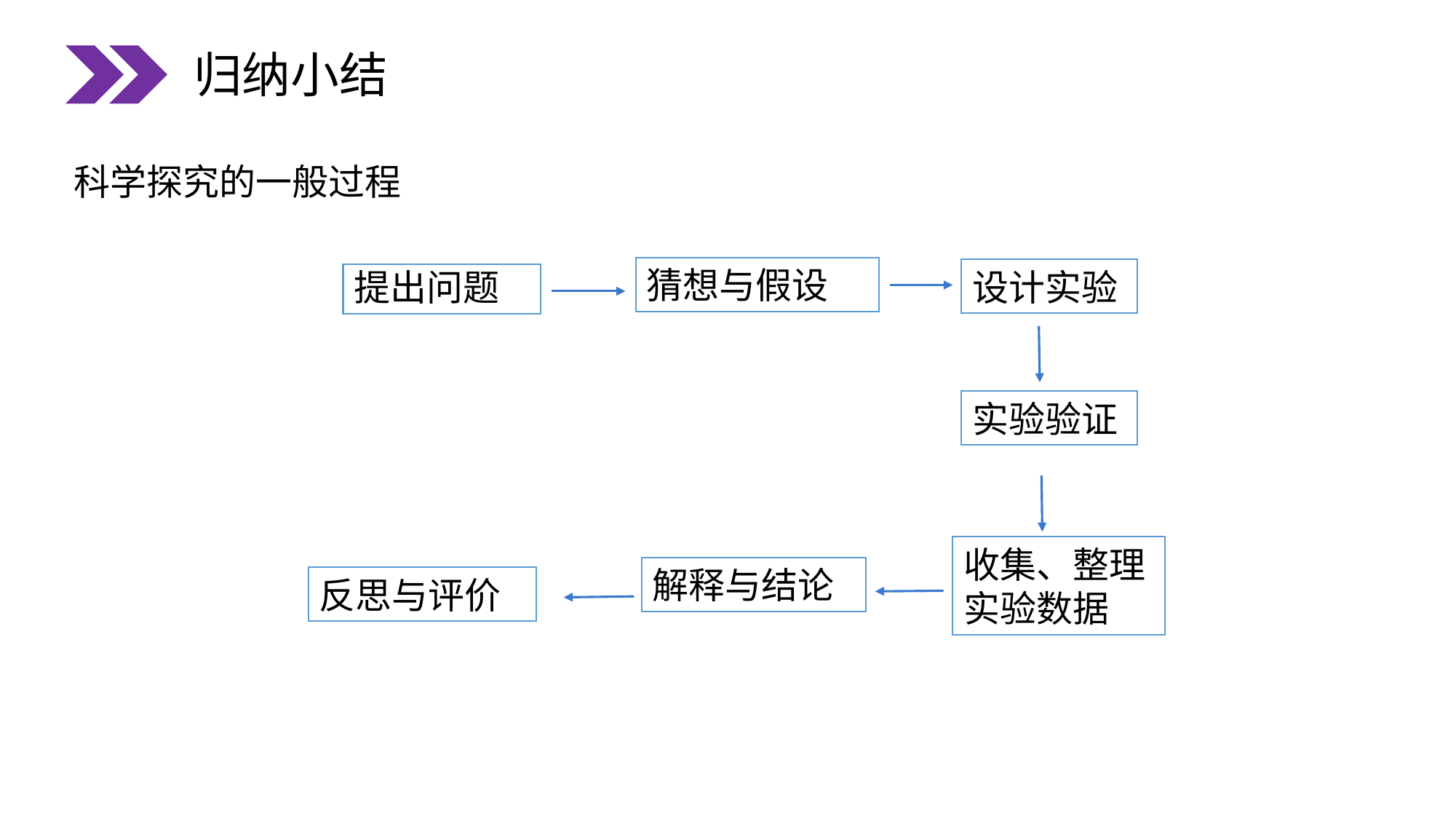

归纳小结
         科学探究的一般过程
猜想与假设
设计实验
提出问题
实验验证
收集、整理实验数据
解释与结论
反思与评价